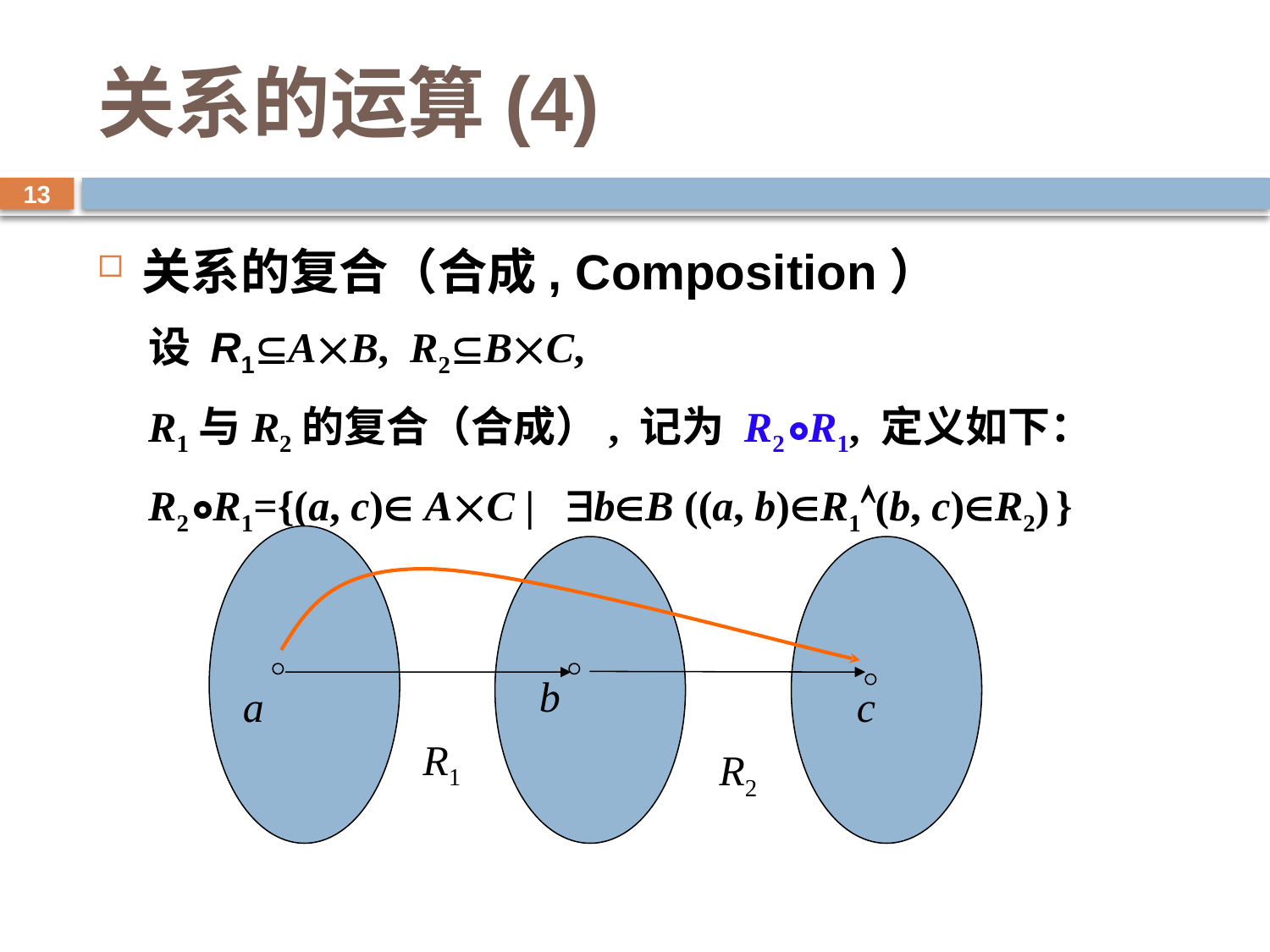

# 关系的运算(4)
13
关系的复合（合成, Composition）
设 R1⊆A×B,  R2⊆B×C,
R1与R2的复合（合成）, 记为 R2   ⃘R1, 定义如下：
R2   ⃘R1={(a, c)∈ A×C |  ∃b∈B ((a, b)∈R1∧(b, c)∈R2) }

b

a
c

R1
R2